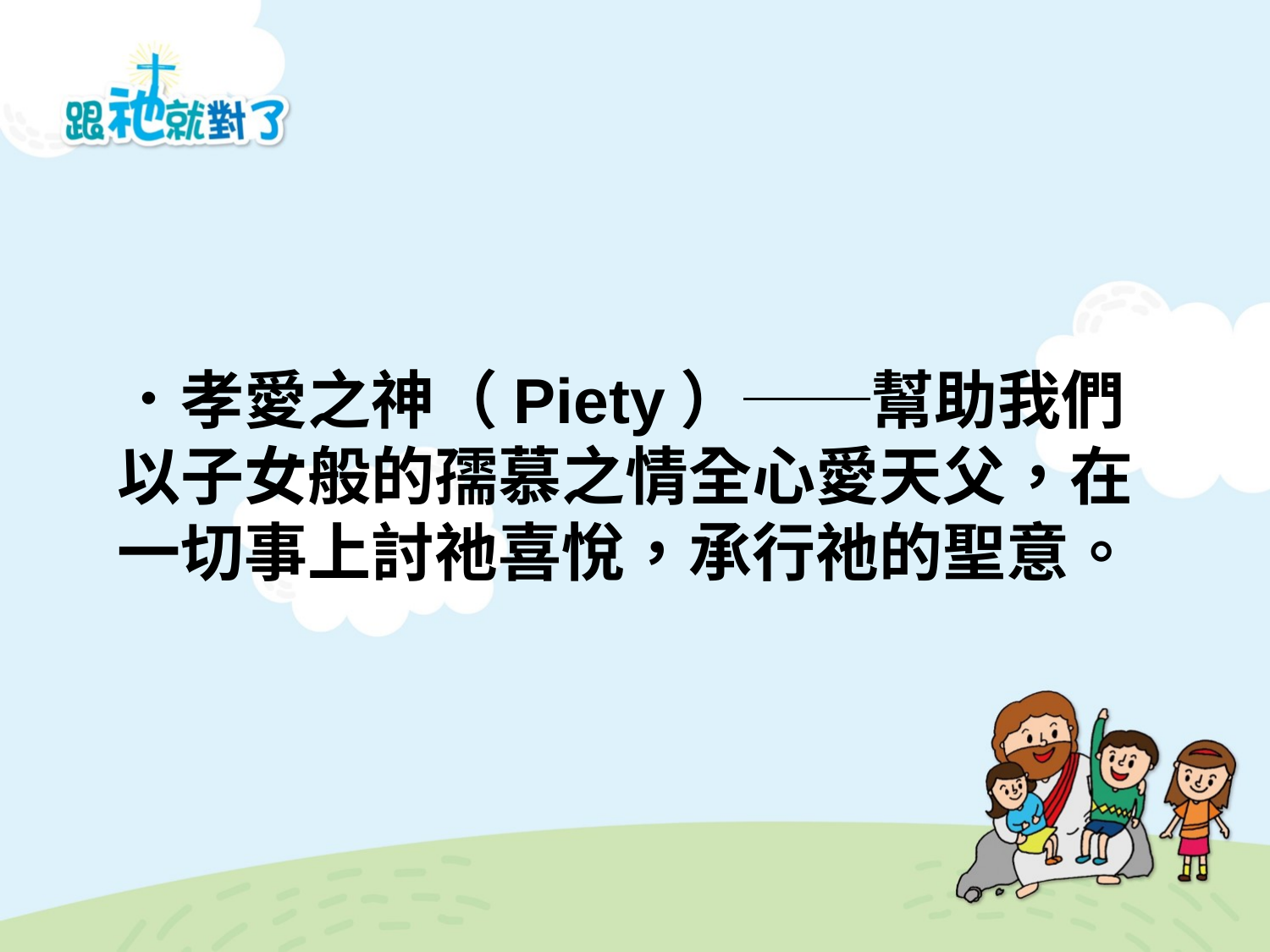

．孝愛之神（Piety）──幫助我們以子女般的孺慕之情全心愛天父，在一切事上討祂喜悅，承行祂的聖意。